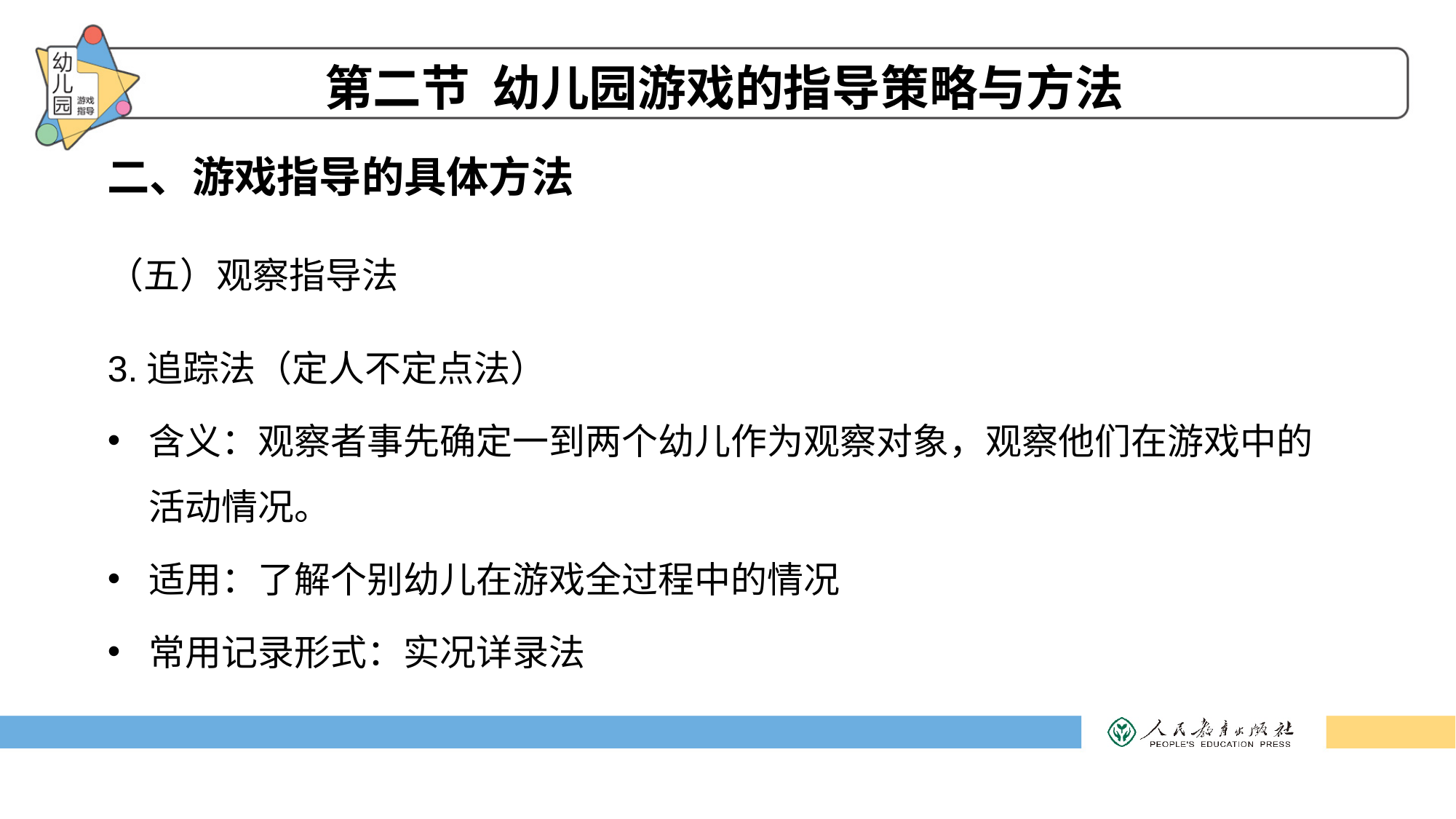

第二节  幼儿园游戏的指导策略与方法
二、游戏指导的具体方法

（五）观察指导法
3.追踪法（定人不定点法）
含义：观察者事先确定一到两个幼儿作为观察对象，观察他们在游戏中的活动情况。
适用：了解个别幼儿在游戏全过程中的情况
常用记录形式：实况详录法